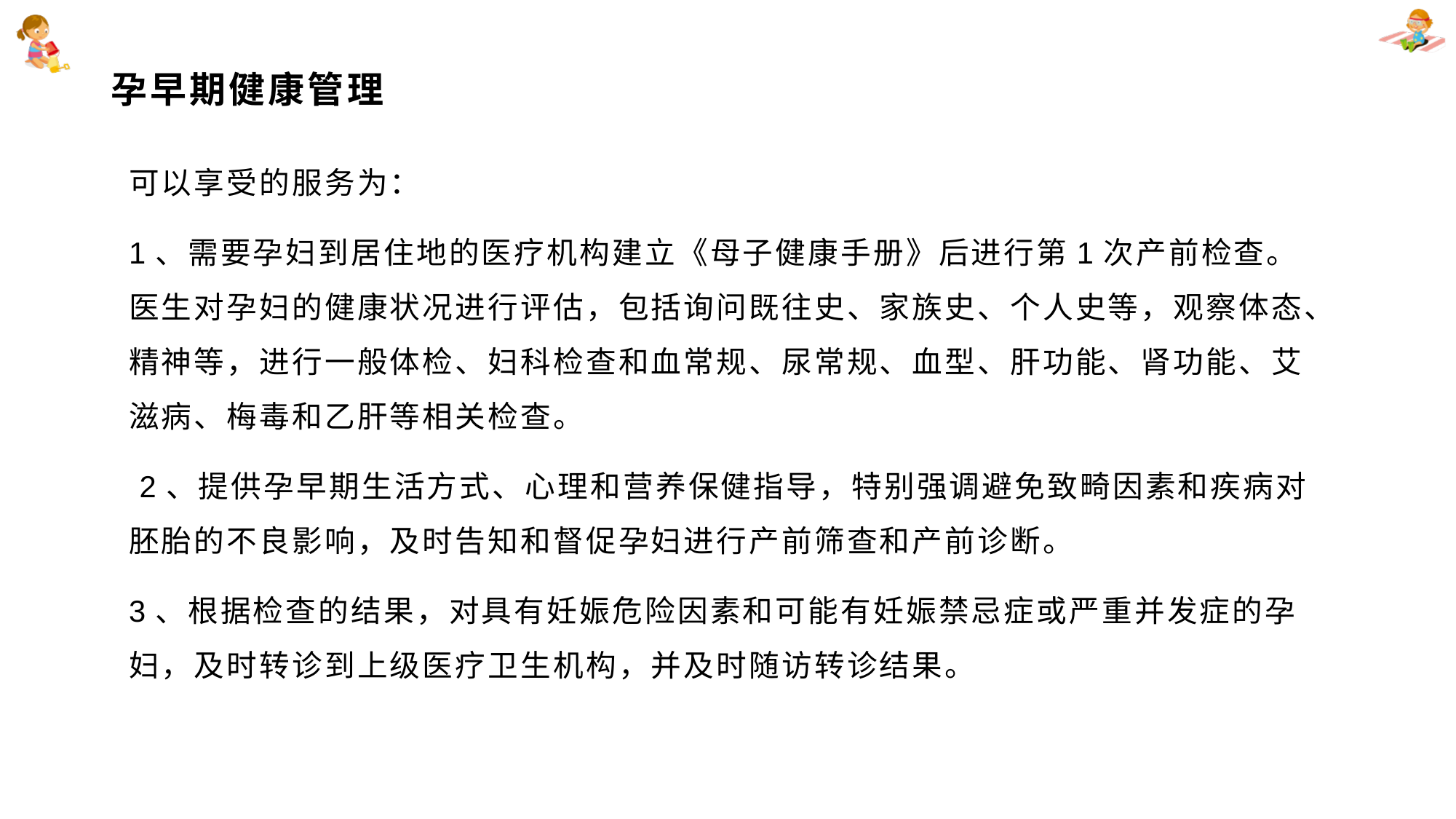

# 孕早期健康管理
可以享受的服务为：
1、需要孕妇到居住地的医疗机构建立《母子健康手册》后进行第1次产前检查。医生对孕妇的健康状况进行评估，包括询问既往史、家族史、个人史等，观察体态、精神等，进行一般体检、妇科检查和血常规、尿常规、血型、肝功能、肾功能、艾滋病、梅毒和乙肝等相关检查。
 2、提供孕早期生活方式、心理和营养保健指导，特别强调避免致畸因素和疾病对胚胎的不良影响，及时告知和督促孕妇进行产前筛查和产前诊断。
3、根据检查的结果，对具有妊娠危险因素和可能有妊娠禁忌症或严重并发症的孕妇，及时转诊到上级医疗卫生机构，并及时随访转诊结果。